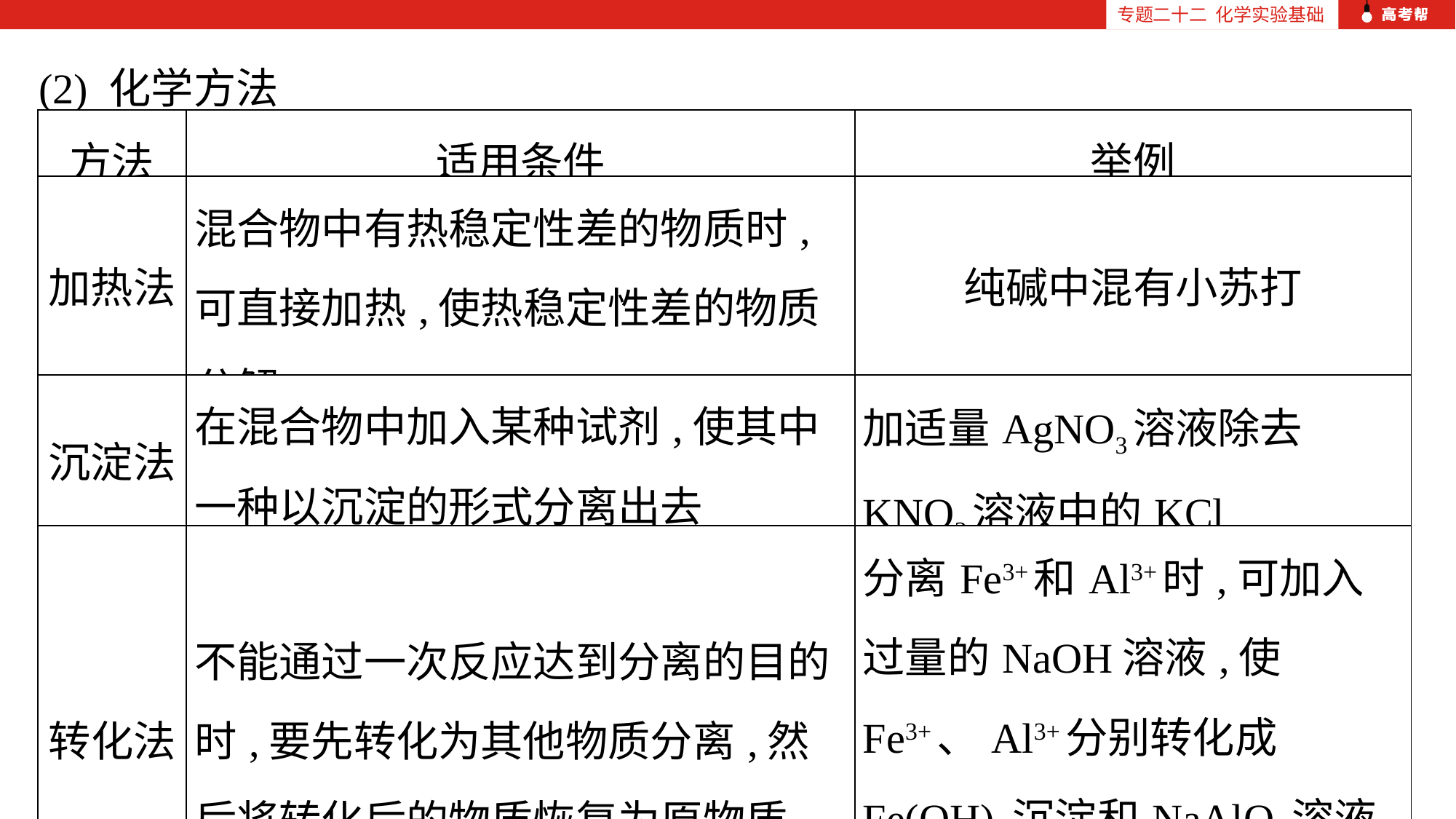

专题二十二  化学实验基础
(2) 化学方法
| 方法 | 适用条件 | 举例 |
| --- | --- | --- |
| 加热法 | 混合物中有热稳定性差的物质时,可直接加热,使热稳定性差的物质分解 | 纯碱中混有小苏打 |
| 沉淀法 | 在混合物中加入某种试剂,使其中一种以沉淀的形式分离出去 | 加适量AgNO3溶液除去KNO3溶液中的KCl |
| 转化法 | 不能通过一次反应达到分离的目的时,要先转化为其他物质分离,然后将转化后的物质恢复为原物质 | 分离Fe3+和Al3+时,可加入过量的NaOH溶液,使Fe3+、Al3+分别转化成Fe(OH)3沉淀和NaAlO2溶液,过滤后,分别加入盐酸重新生成Fe3+和Al3+ |